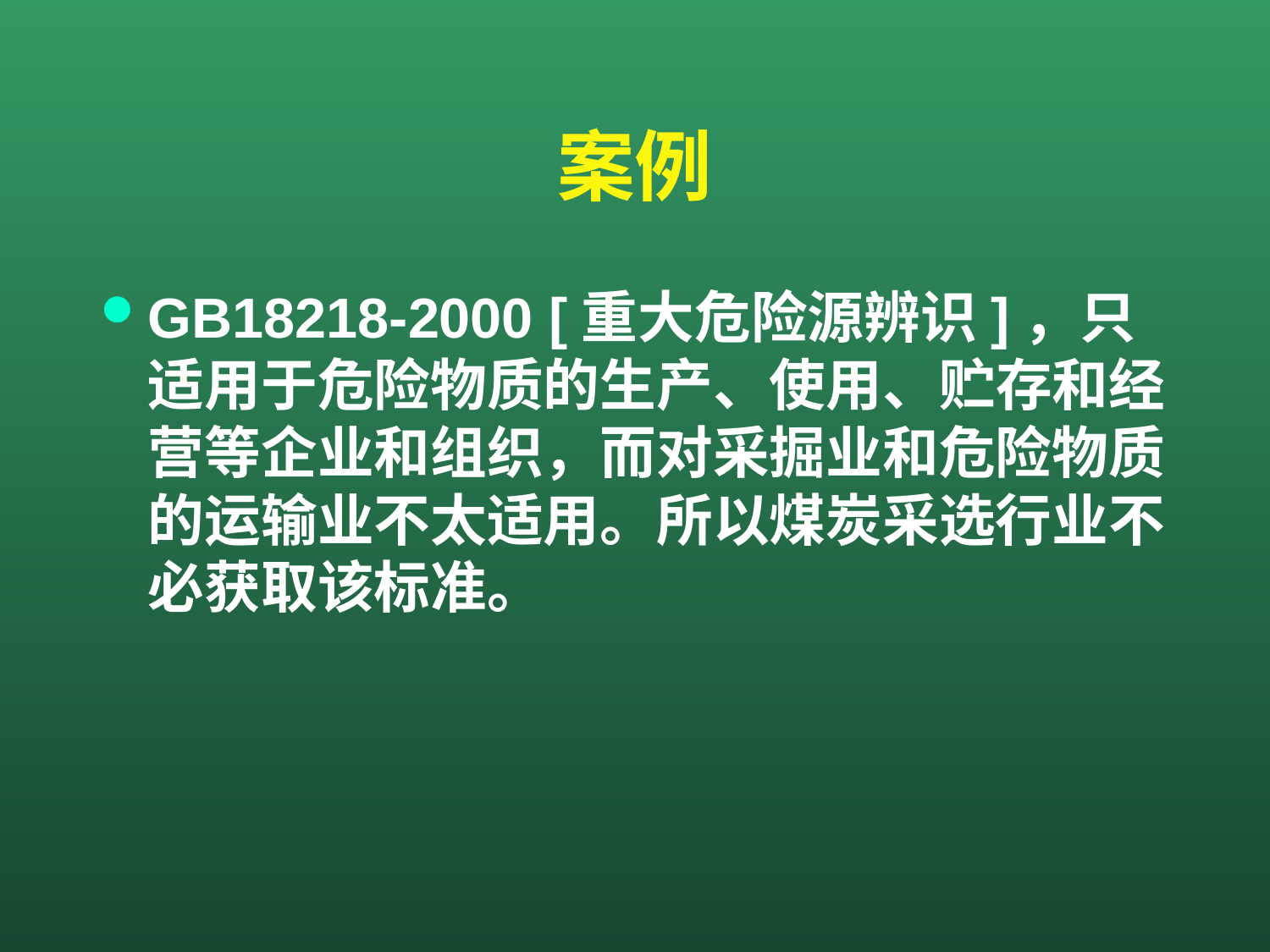

# 案例
GB18218-2000 [重大危险源辨识]，只适用于危险物质的生产、使用、贮存和经营等企业和组织，而对采掘业和危险物质的运输业不太适用。所以煤炭采选行业不必获取该标准。